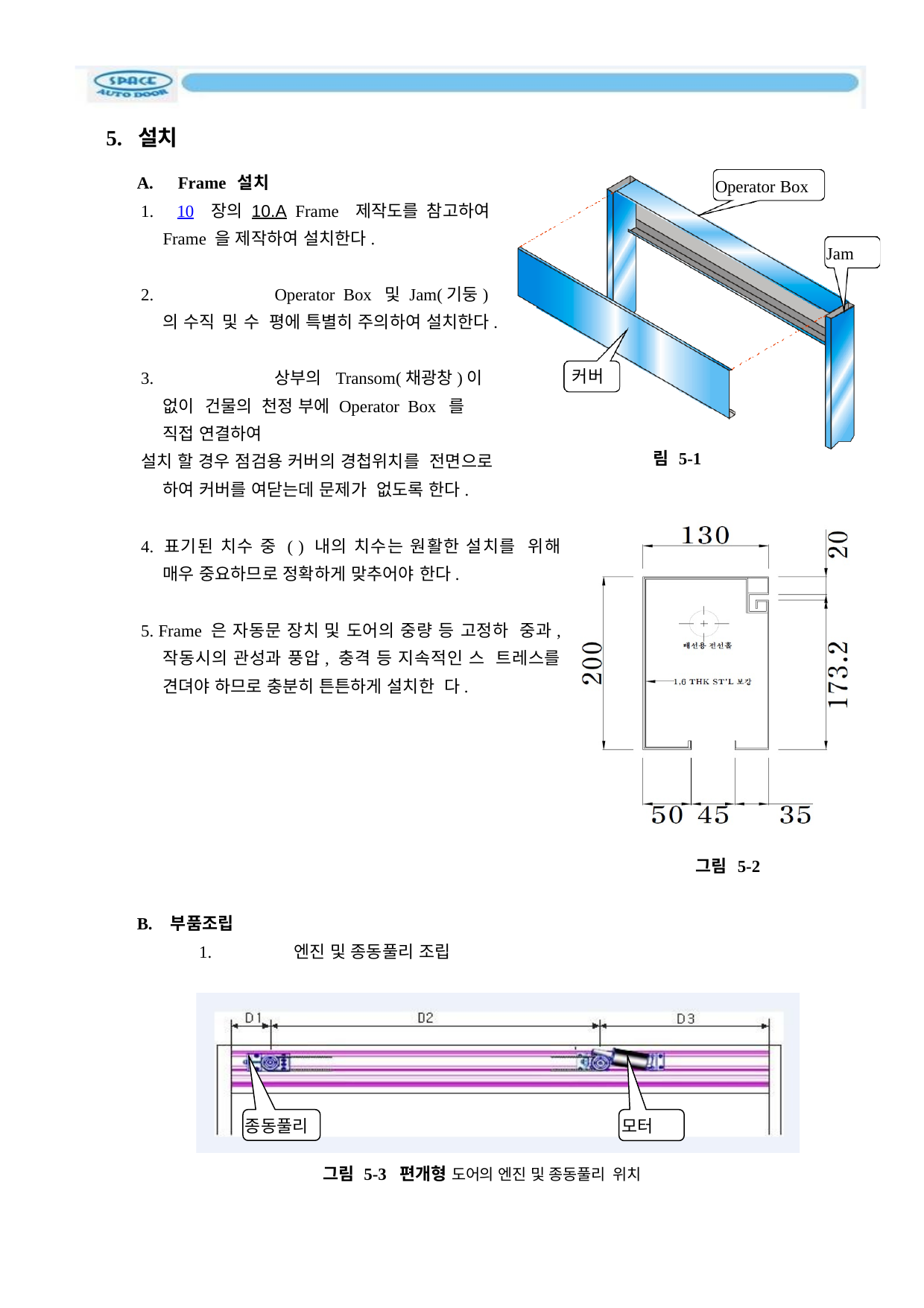

5. 설치

A.	Frame 설치
1.	10   장의 10.A  Frame   제작도를 참고하여
Frame 을 제작하여 설치한다.
Operator Box
Jam
2.		Operator  Box  및 Jam(기둥)의 수직 및 수  평에 특별히 주의하여 설치한다.
3.		상부의  Transom(채광창)이 없이 건물의  천정 부에 Operator  Box  를 직접 연결하여
설치 할 경우 점검용 커버의 경첩위치를  전면으로 하여 커버를 여닫는데 문제가  없도록 한다.
커버
림 5-1

4. 표기된 치수 중 ( ) 내의 치수는 원활한 설치를  위해 매우 중요하므로 정확하게 맞추어야 한다.

5. Frame 은 자동문 장치 및 도어의 중량 등 고정하  중과, 작동시의 관성과 풍압, 충격 등 지속적인 스  트레스를 견뎌야 하므로 충분히 튼튼하게 설치한  다.
그림 5-2

B.   부품조립
1.	엔진 및 종동풀리 조립

종동풀리
모터
그림 5-3  편개형 도어의 엔진 및 종동풀리 위치